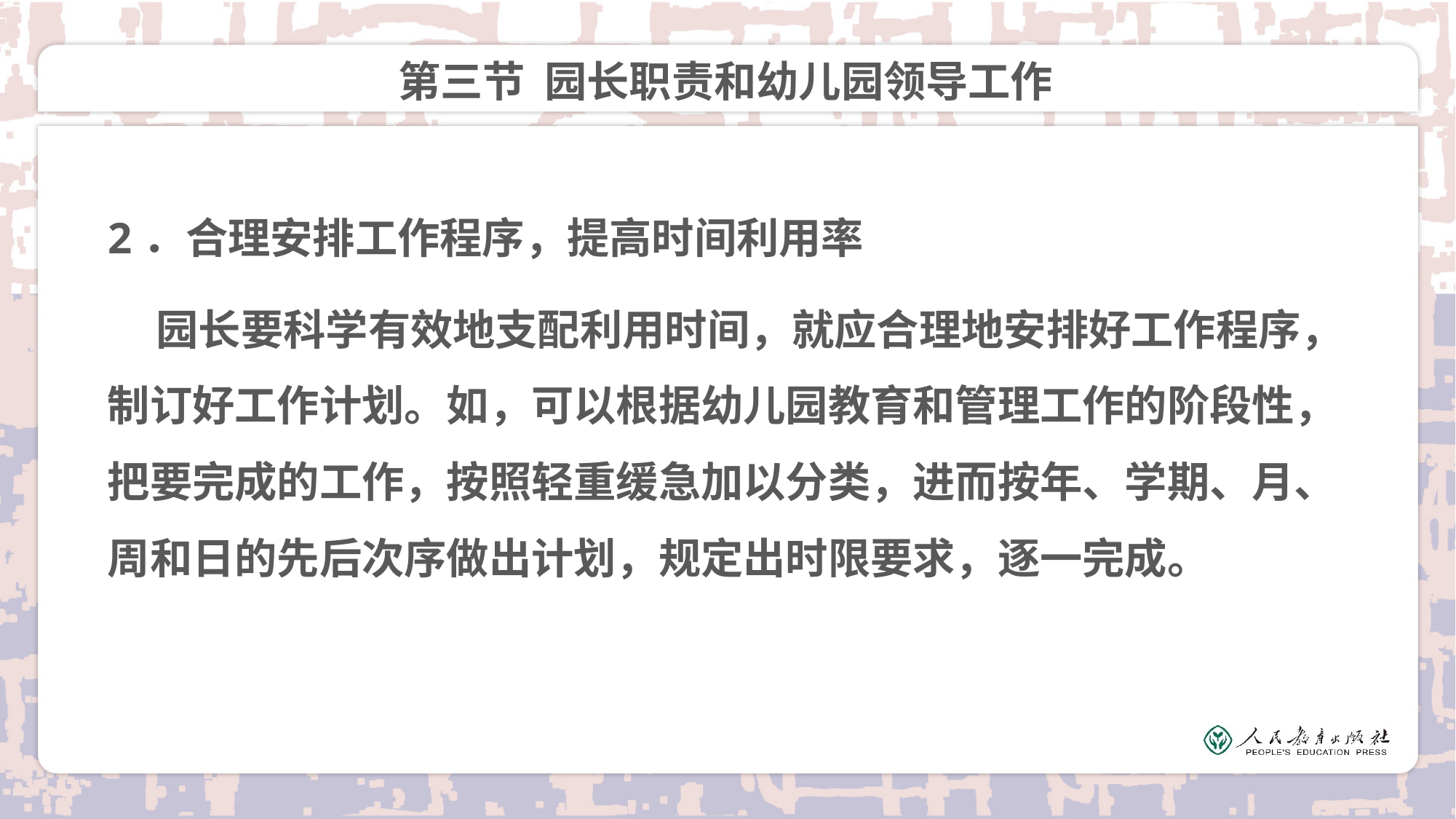

# 第三节  园长职责和幼儿园领导工作
2．合理安排工作程序，提高时间利用率
    园长要科学有效地支配利用时间，就应合理地安排好工作程序，制订好工作计划。如，可以根据幼儿园教育和管理工作的阶段性，把要完成的工作，按照轻重缓急加以分类，进而按年、学期、月、周和日的先后次序做出计划，规定出时限要求，逐一完成。